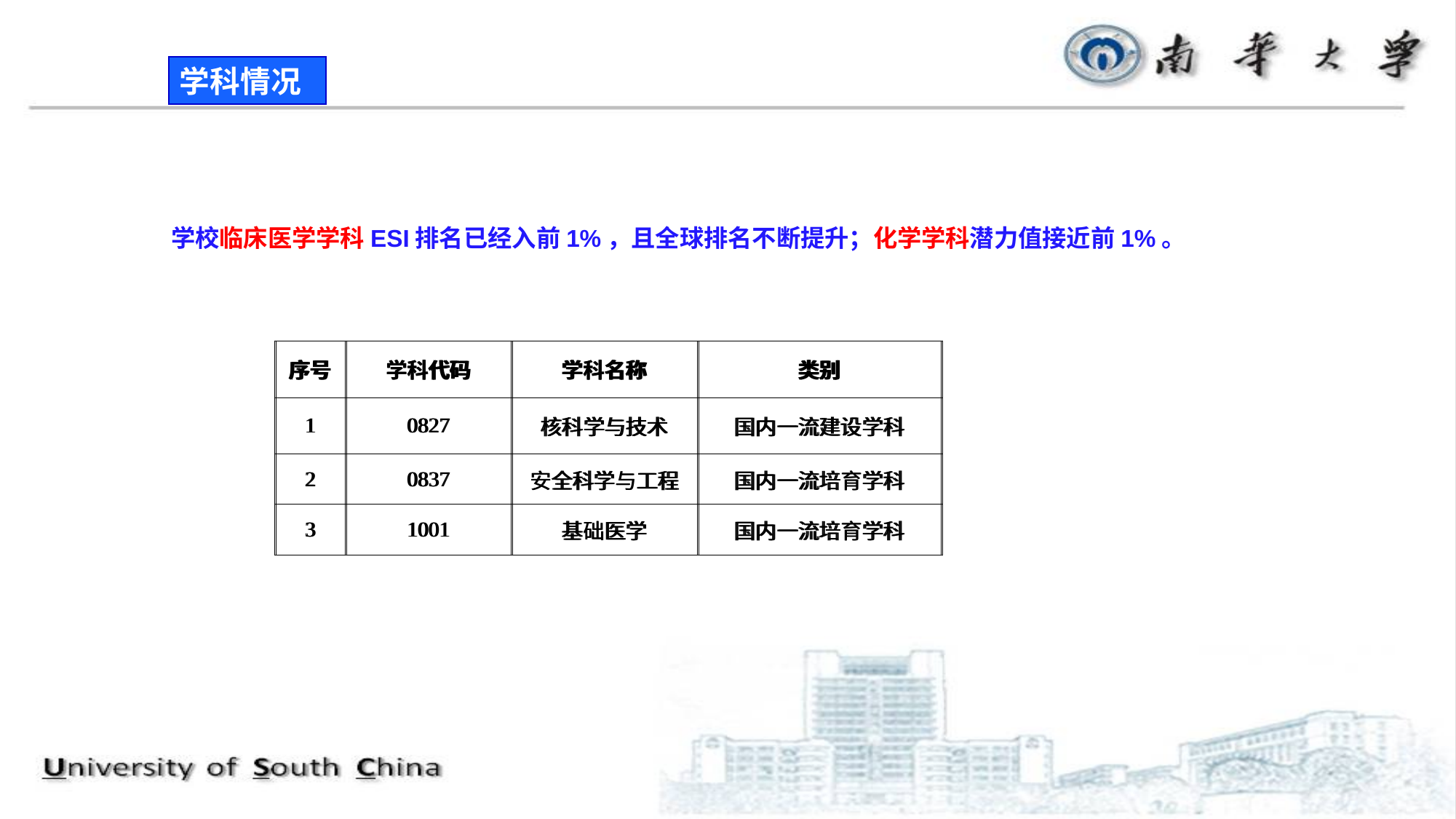

学科情况
学校临床医学学科ESI排名已经入前1%，且全球排名不断提升；化学学科潜力值接近前1%。
| 序号 | 学科代码 | 学科名称 | 类别 |
| --- | --- | --- | --- |
| 1 | 0827 | 核科学与技术 | 国内一流建设学科 |
| 2 | 0837 | 安全科学与工程 | 国内一流培育学科 |
| 3 | 1001 | 基础医学 | 国内一流培育学科 |
| 序号 | 学科代码 | 学科名称 | 类别 |
| --- | --- | --- | --- |
| 1 | 0827 | 核科学与技术 | 国内一流建设学科 |
| 2 | 0837 | 安全科学与工程 | 国内一流培育学科 |
| 3 | 1001 | 基础医学 | 国内一流培育学科 |